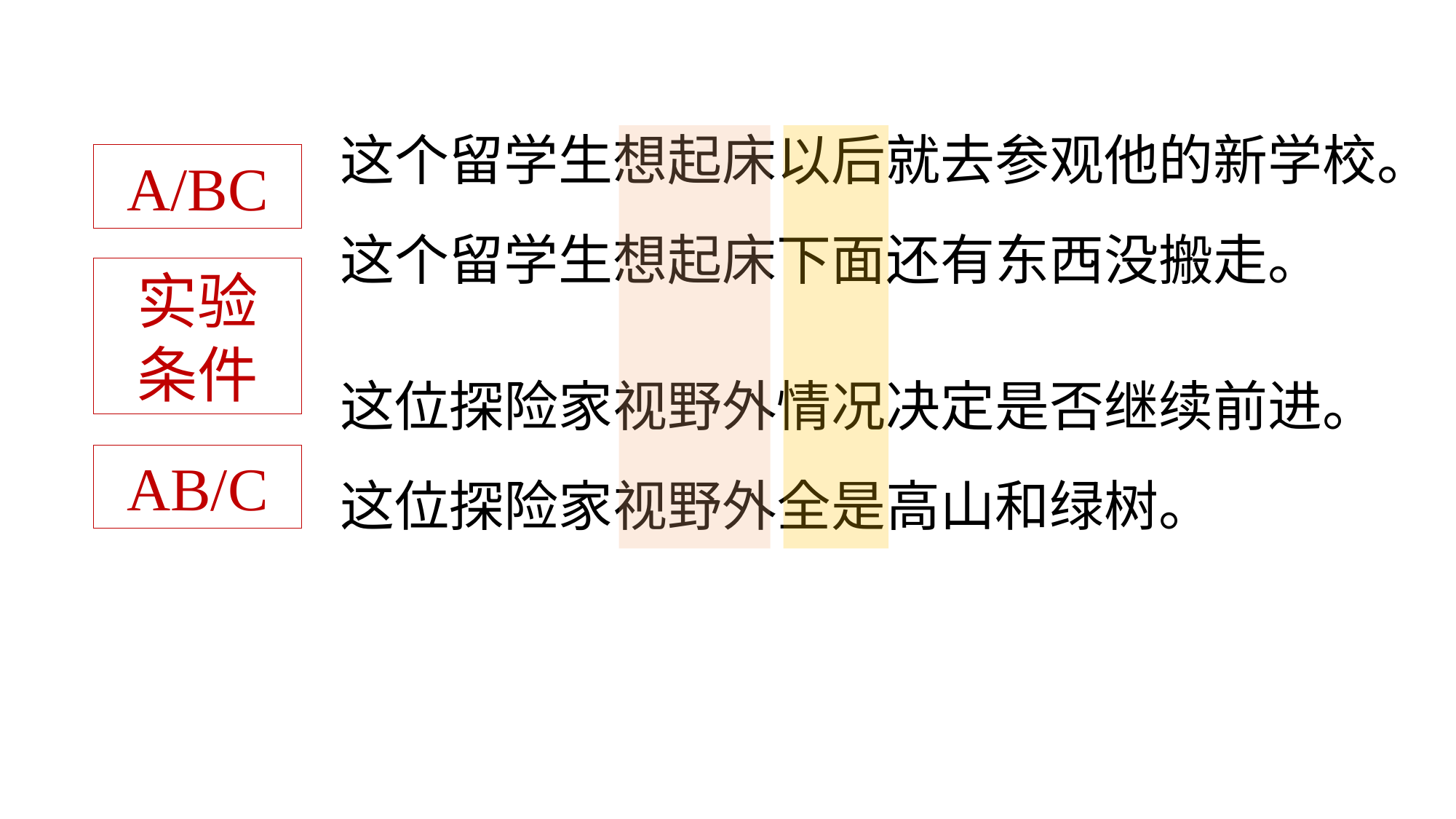

这个留学生想起床以后就去参观他的新学校。
这个留学生想起床下面还有东西没搬走。

A/BC
实验
条件
这位探险家视野外情况决定是否继续前进。
这位探险家视野外全是高山和绿树。
AB/C